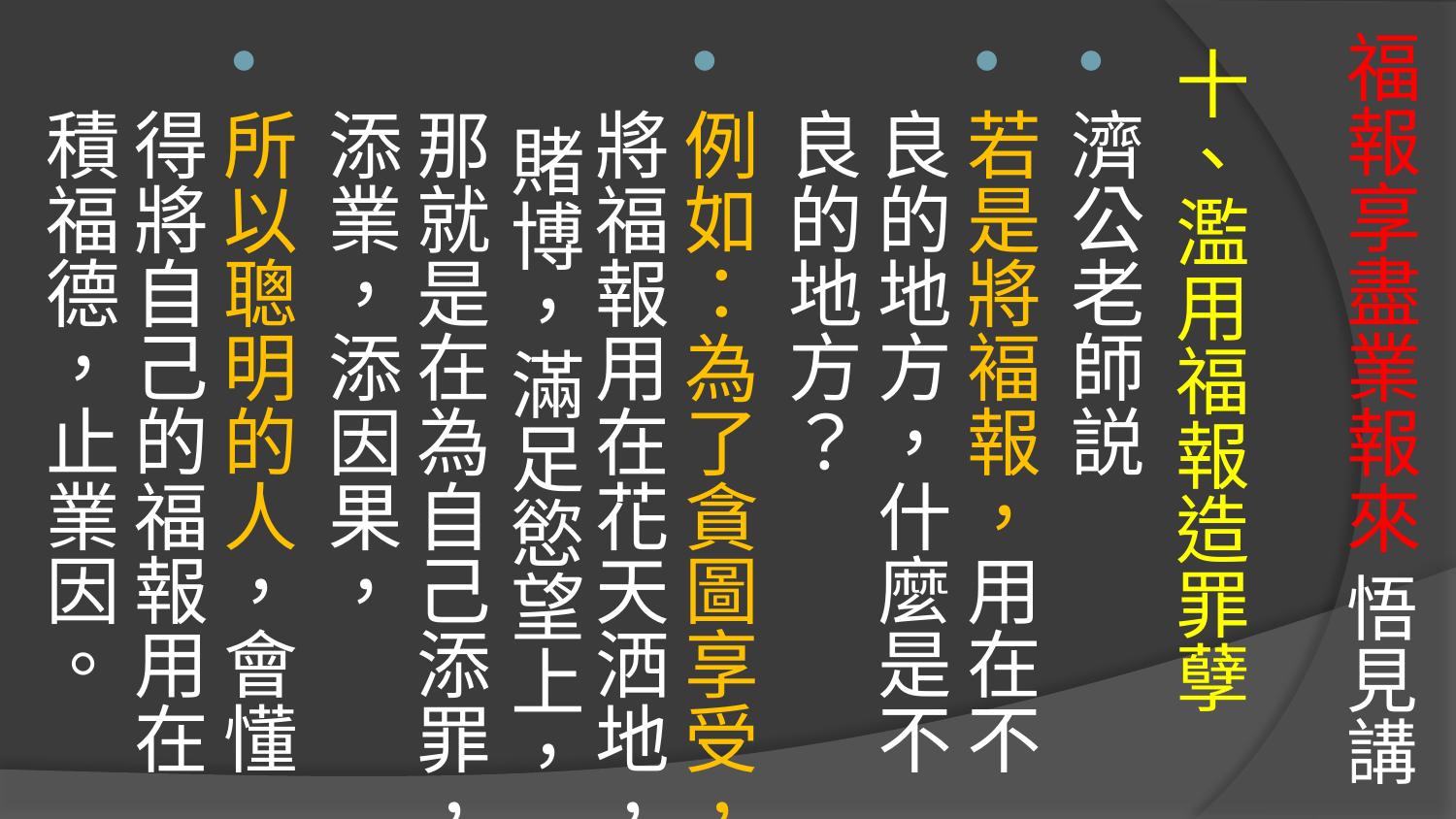

# 福報享盡業報來 悟見講
十、濫用福報造罪孽
濟公老師説
若是將褔報，用在不良的地方，什麼是不良的地方？
例如：為了貪圖享受，將福報用在花天洒地， 賭博，滿足慾望上，那就是在為自己添罪，添業，添因果，
所以聰明的人，會懂得將自己的福報用在積福德，止業因。